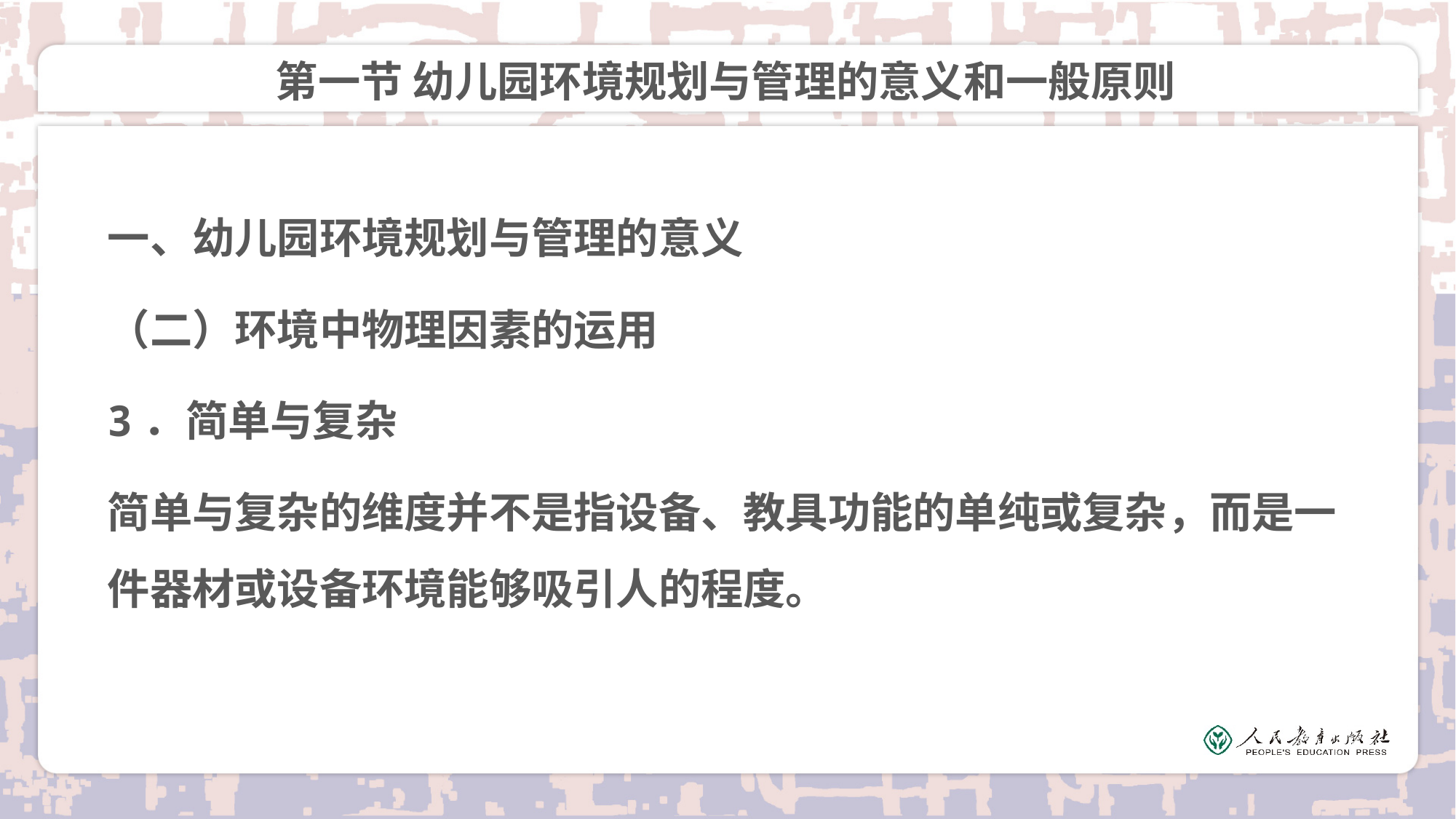

# 第一节 幼儿园环境规划与管理的意义和一般原则
一、幼儿园环境规划与管理的意义
（二）环境中物理因素的运用
3．简单与复杂
简单与复杂的维度并不是指设备、教具功能的单纯或复杂，而是一件器材或设备环境能够吸引人的程度。